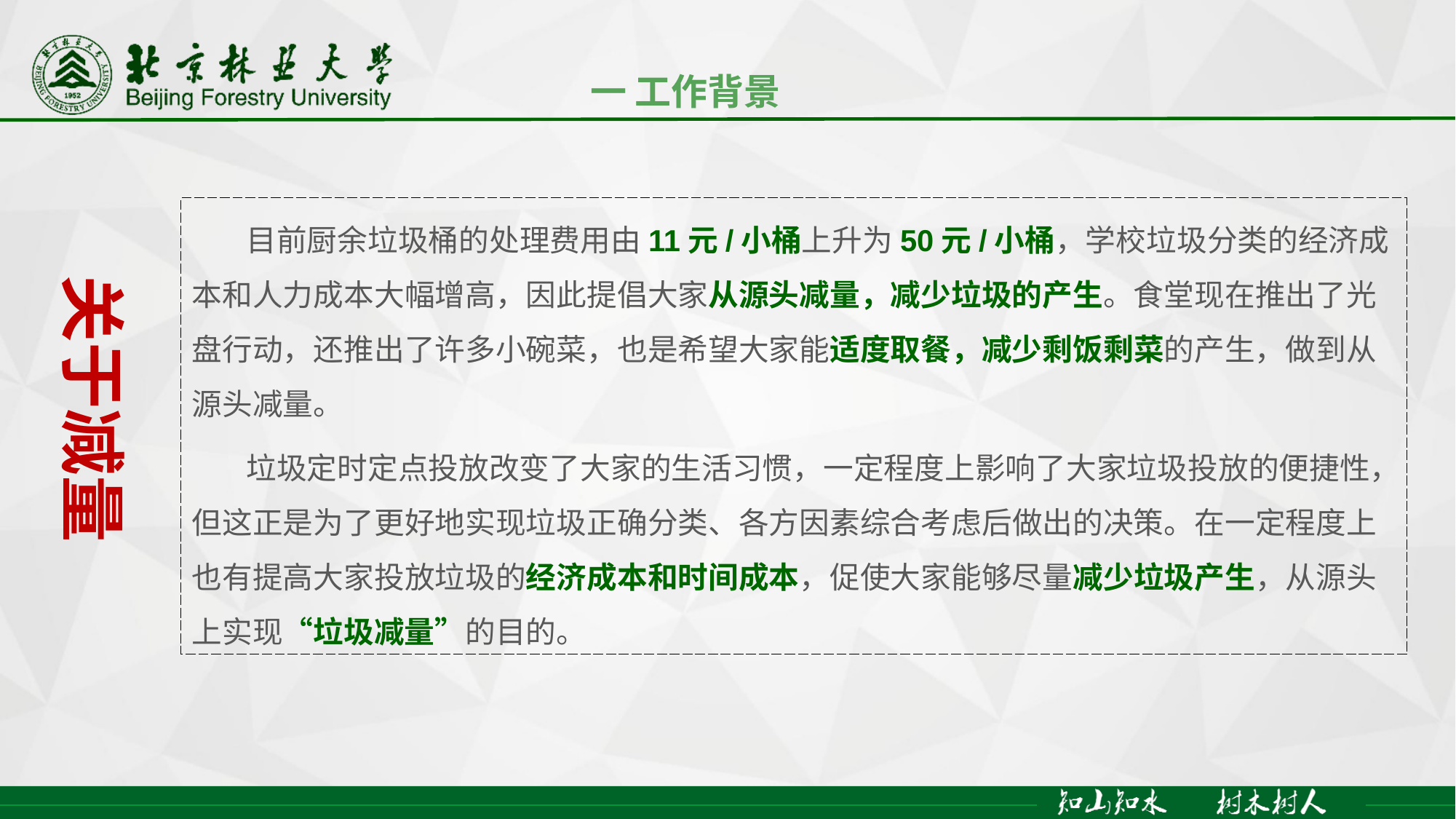

一 工作背景
       目前厨余垃圾桶的处理费用由11元/小桶上升为50元/小桶，学校垃圾分类的经济成本和人力成本大幅增高，因此提倡大家从源头减量，减少垃圾的产生。食堂现在推出了光盘行动，还推出了许多小碗菜，也是希望大家能适度取餐，减少剩饭剩菜的产生，做到从源头减量。
       垃圾定时定点投放改变了大家的生活习惯，一定程度上影响了大家垃圾投放的便捷性，但这正是为了更好地实现垃圾正确分类、各方因素综合考虑后做出的决策。在一定程度上也有提高大家投放垃圾的经济成本和时间成本，促使大家能够尽量减少垃圾产生，从源头上实现“垃圾减量”的目的。
关于减量